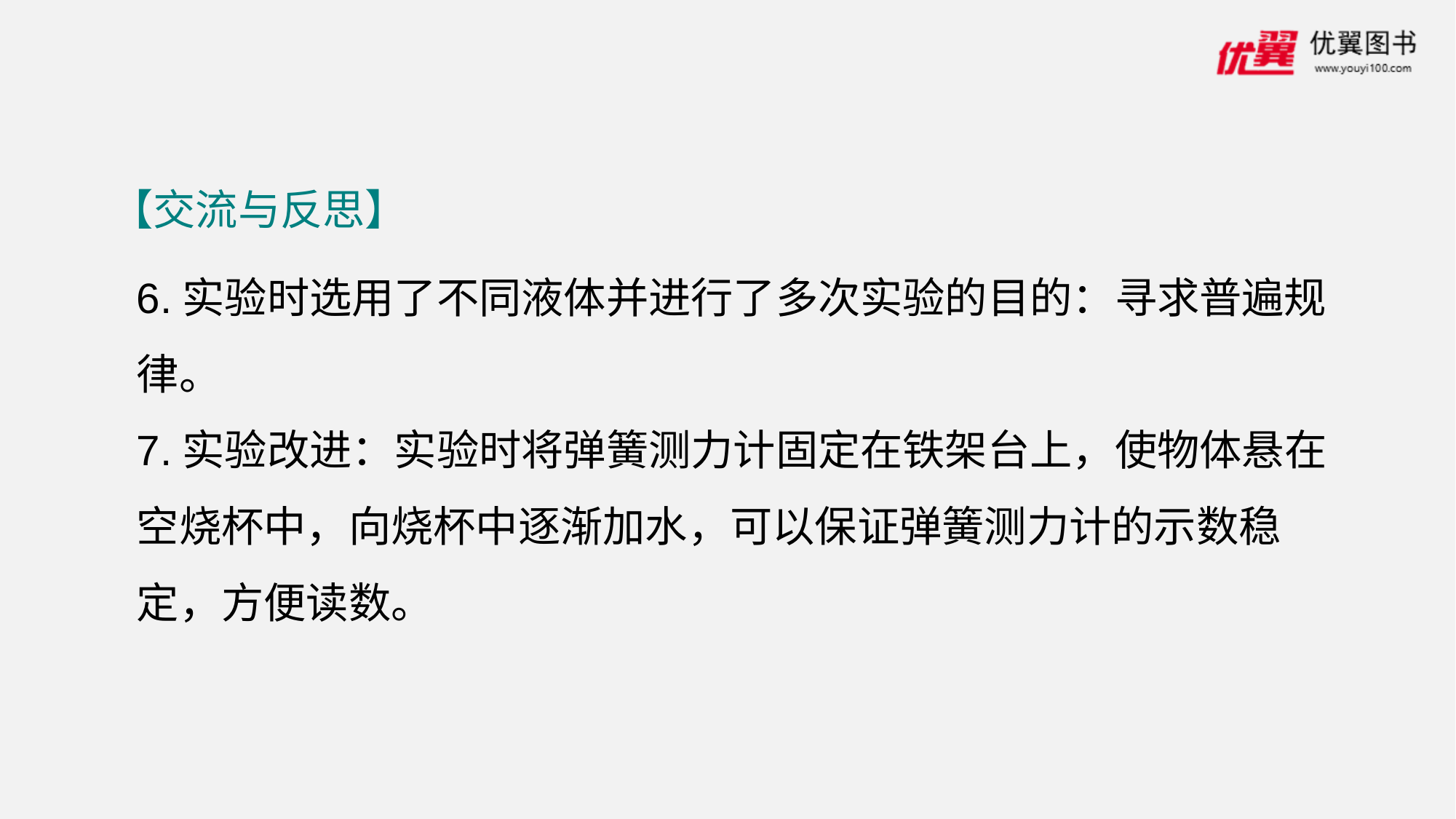

【交流与反思】
6.实验时选用了不同液体并进行了多次实验的目的：寻求普遍规律。
7.实验改进：实验时将弹簧测力计固定在铁架台上，使物体悬在空烧杯中，向烧杯中逐渐加水，可以保证弹簧测力计的示数稳定，方便读数。